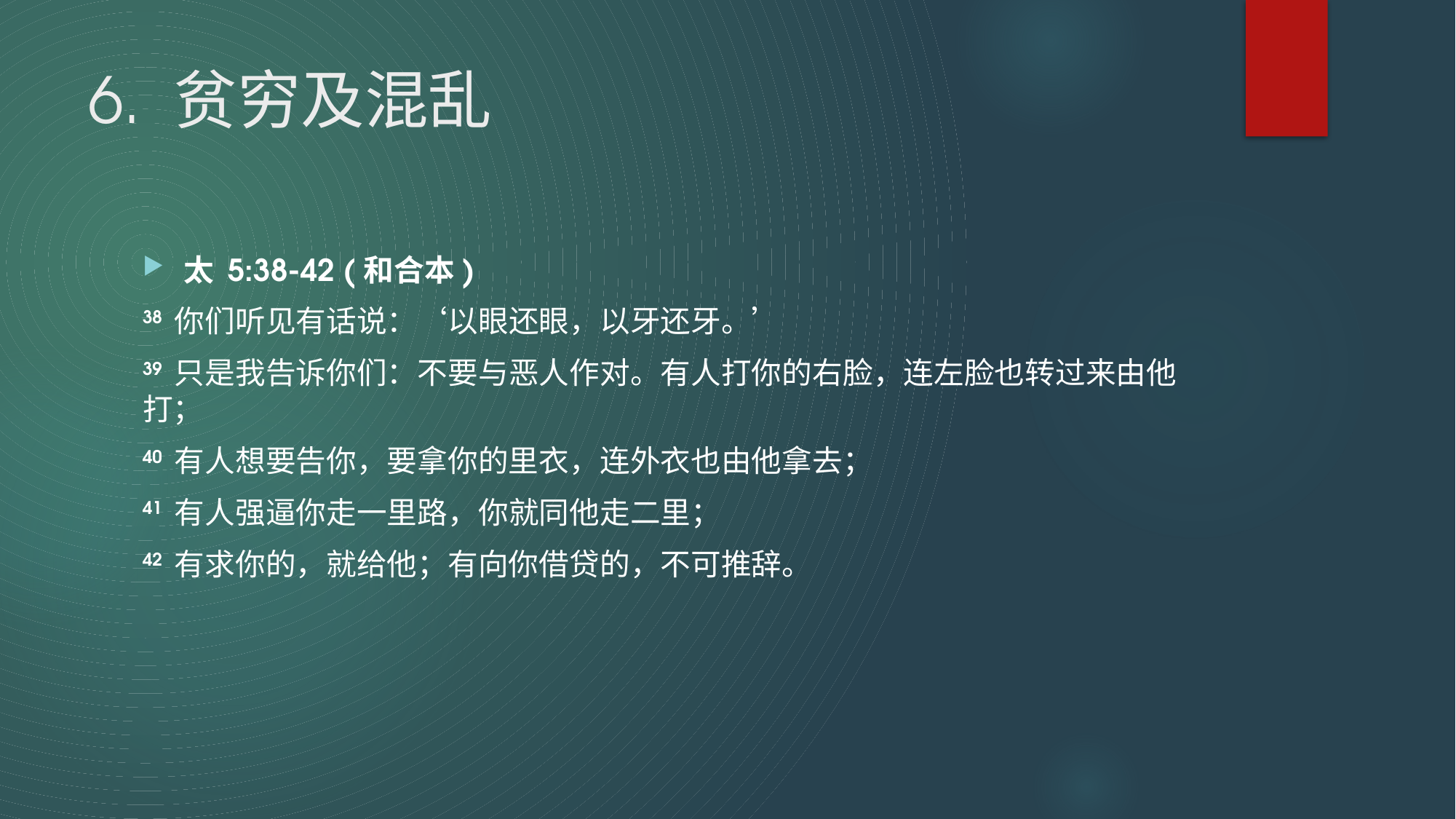

# 6. 贫穷及混乱
太 5:38-42 (和合本)
38 你们听见有话说：‘以眼还眼，以牙还牙。’
39 只是我告诉你们：不要与恶人作对。有人打你的右脸，连左脸也转过来由他打；
40 有人想要告你，要拿你的里衣，连外衣也由他拿去；
41 有人强逼你走一里路，你就同他走二里；
42 有求你的，就给他；有向你借贷的，不可推辞。